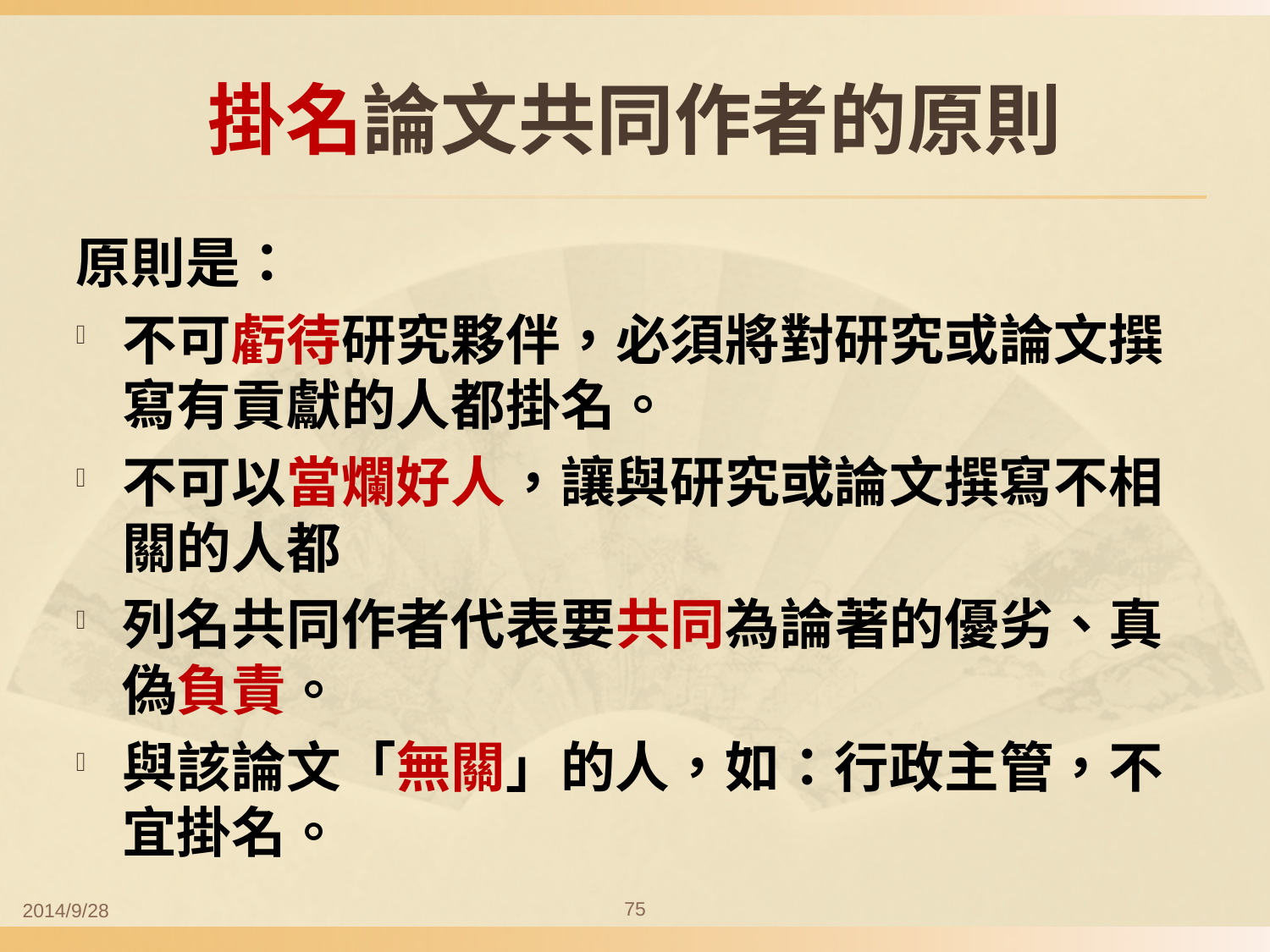

# 掛名論文共同作者的原則
原則是：
不可虧待研究夥伴，必須將對研究或論文撰寫有貢獻的人都掛名。
不可以當爛好人，讓與研究或論文撰寫不相關的人都
列名共同作者代表要共同為論著的優劣、真偽負責。
與該論文「無關」的人，如：行政主管，不宜掛名。
2014/9/28
75